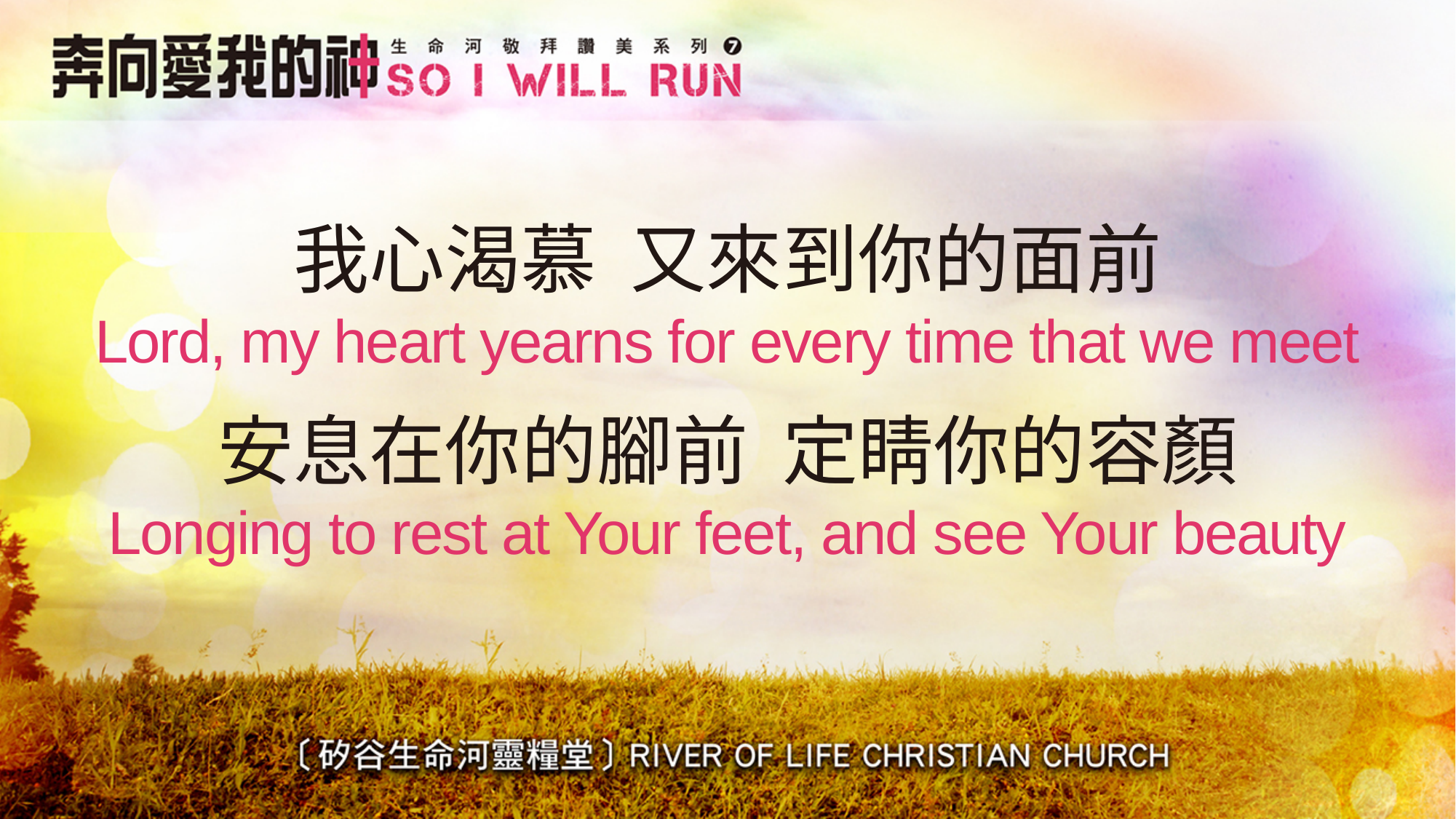

# 我心渴慕  又來到你的面前 Lord, my heart yearns for every time that we meet
安息在你的腳前  定睛你的容顏
Longing to rest at Your feet, and see Your beauty